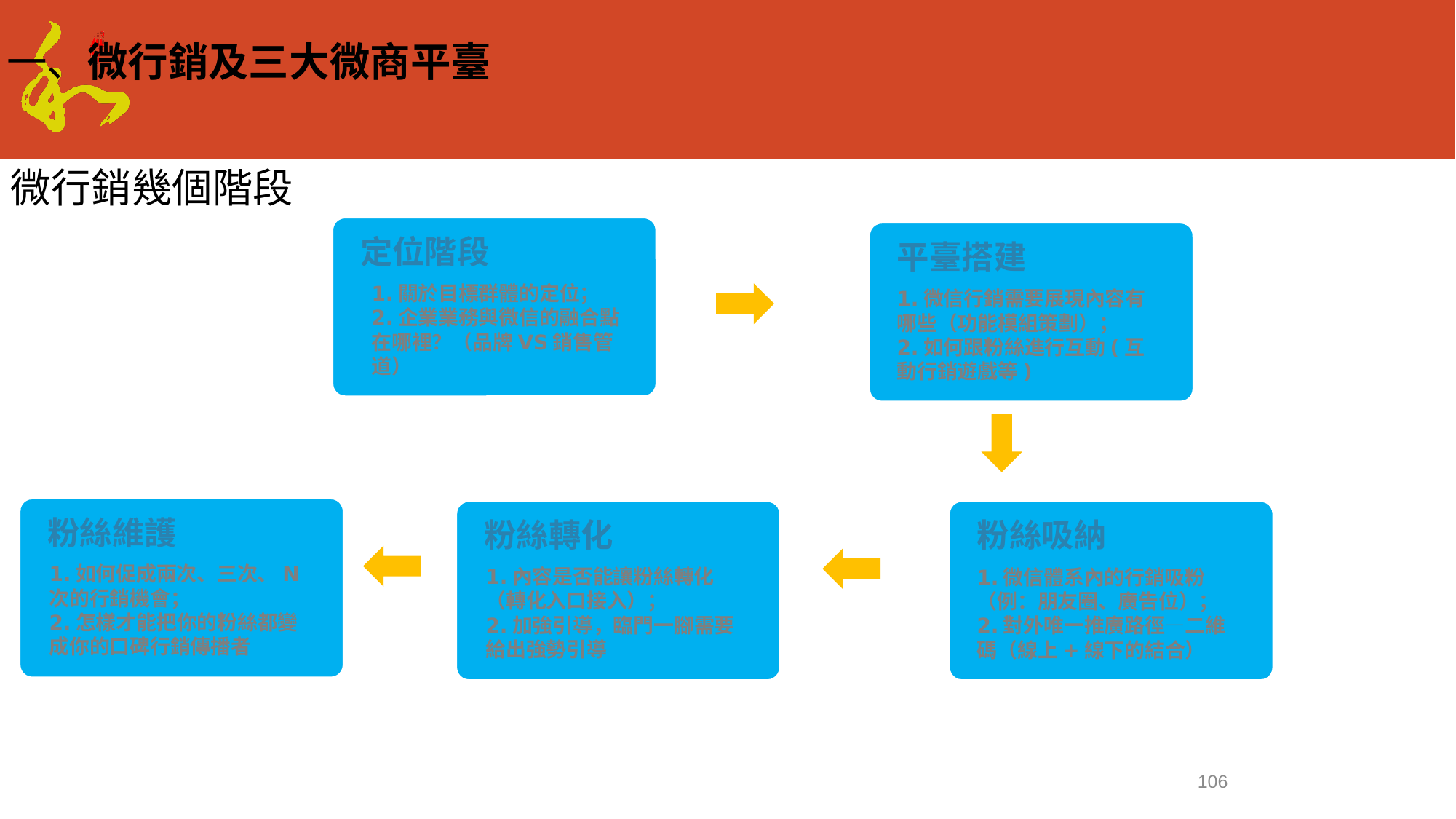

一、微行銷及三大微商平臺
微行銷幾個階段

定位階段
1.關於目標群體的定位；
2.企業業務與微信的融合點在哪裡？（品牌VS銷售管道）

平臺搭建
1.微信行銷需要展現內容有哪些（功能模組策劃）；
2.如何跟粉絲進行互動(互動行銷遊戲等)

粉絲維護
1.如何促成兩次、三次、N次的行銷機會；
2.怎樣才能把你的粉絲都變成你的口碑行銷傳播者

粉絲吸納
1.微信體系內的行銷吸粉（例：朋友圈、廣告位）；
2.對外唯一推廣路徑—二維碼（線上+線下的結合）

粉絲轉化
1.內容是否能讓粉絲轉化（轉化入口接入）；
2.加強引導，臨門一腳需要給出強勢引導

106